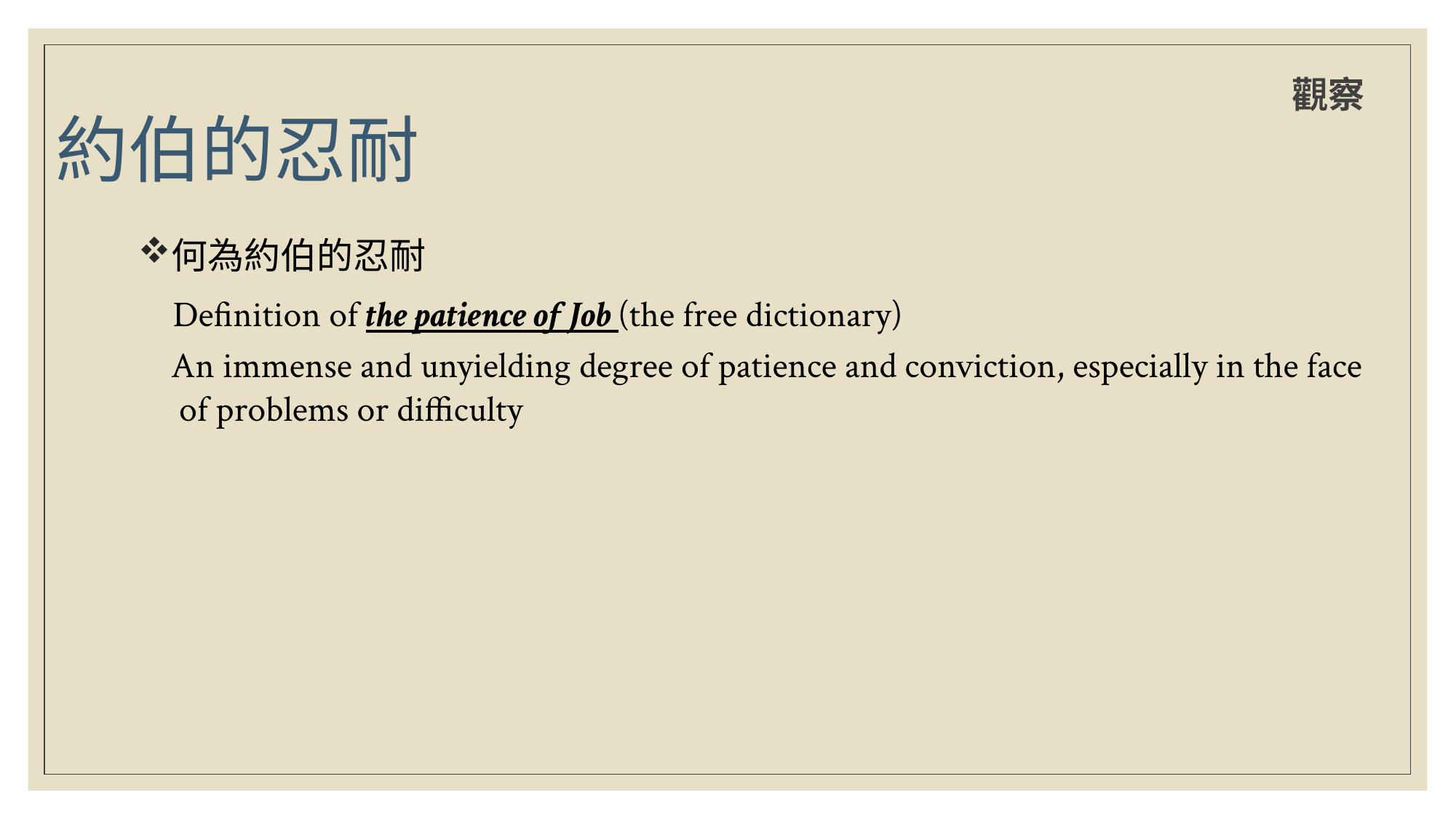

# 約伯的忍耐
觀察
何為約伯的忍耐
Definition of the patience of Job (the free dictionary)
An immense and unyielding degree of patience and conviction, especially in the face of problems or difficulty